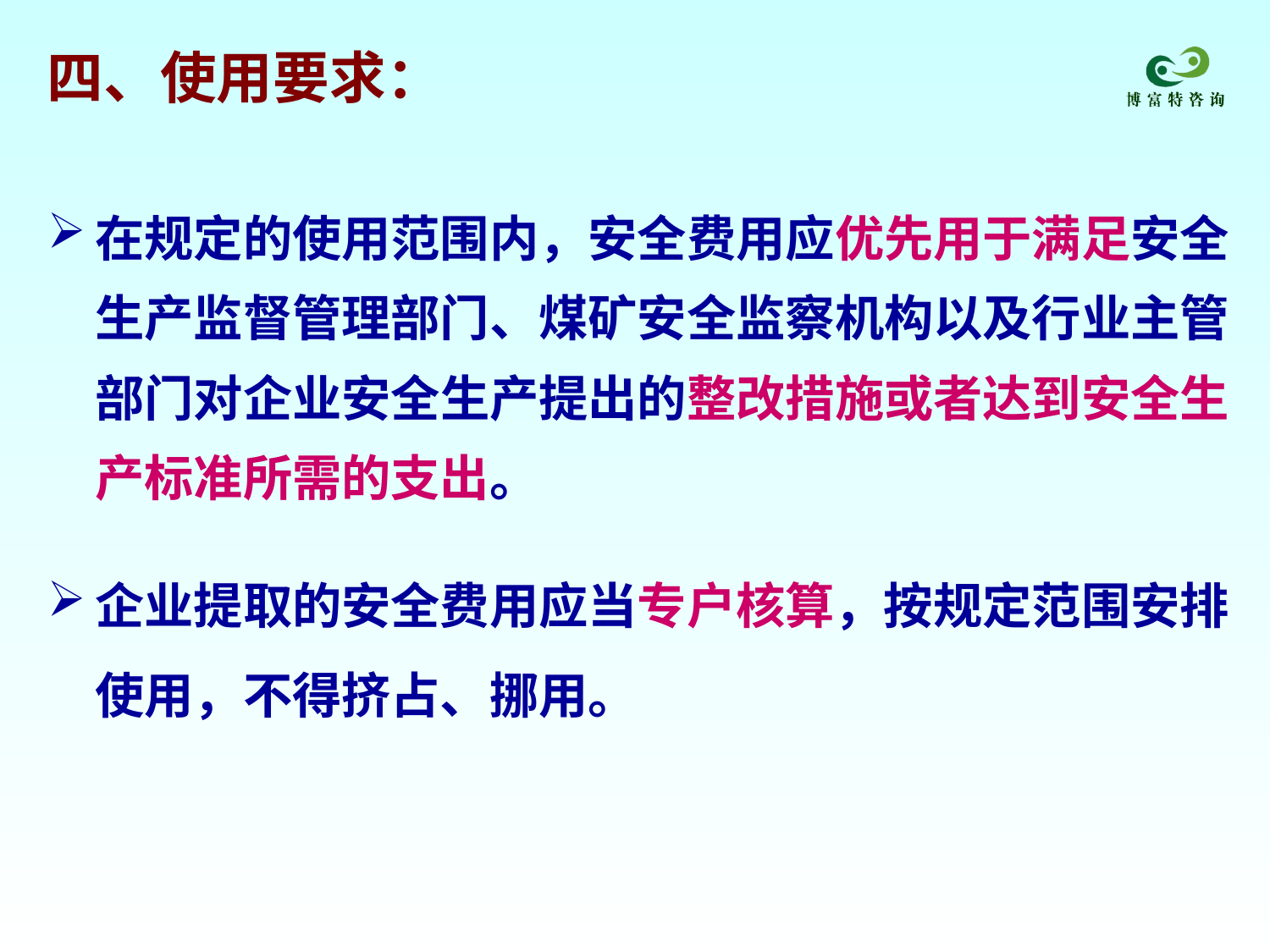

四、使用要求：

在规定的使用范围内，安全费用应优先用于满足安全生产监督管理部门、煤矿安全监察机构以及行业主管部门对企业安全生产提出的整改措施或者达到安全生产标准所需的支出。
企业提取的安全费用应当专户核算，按规定范围安排使用，不得挤占、挪用。